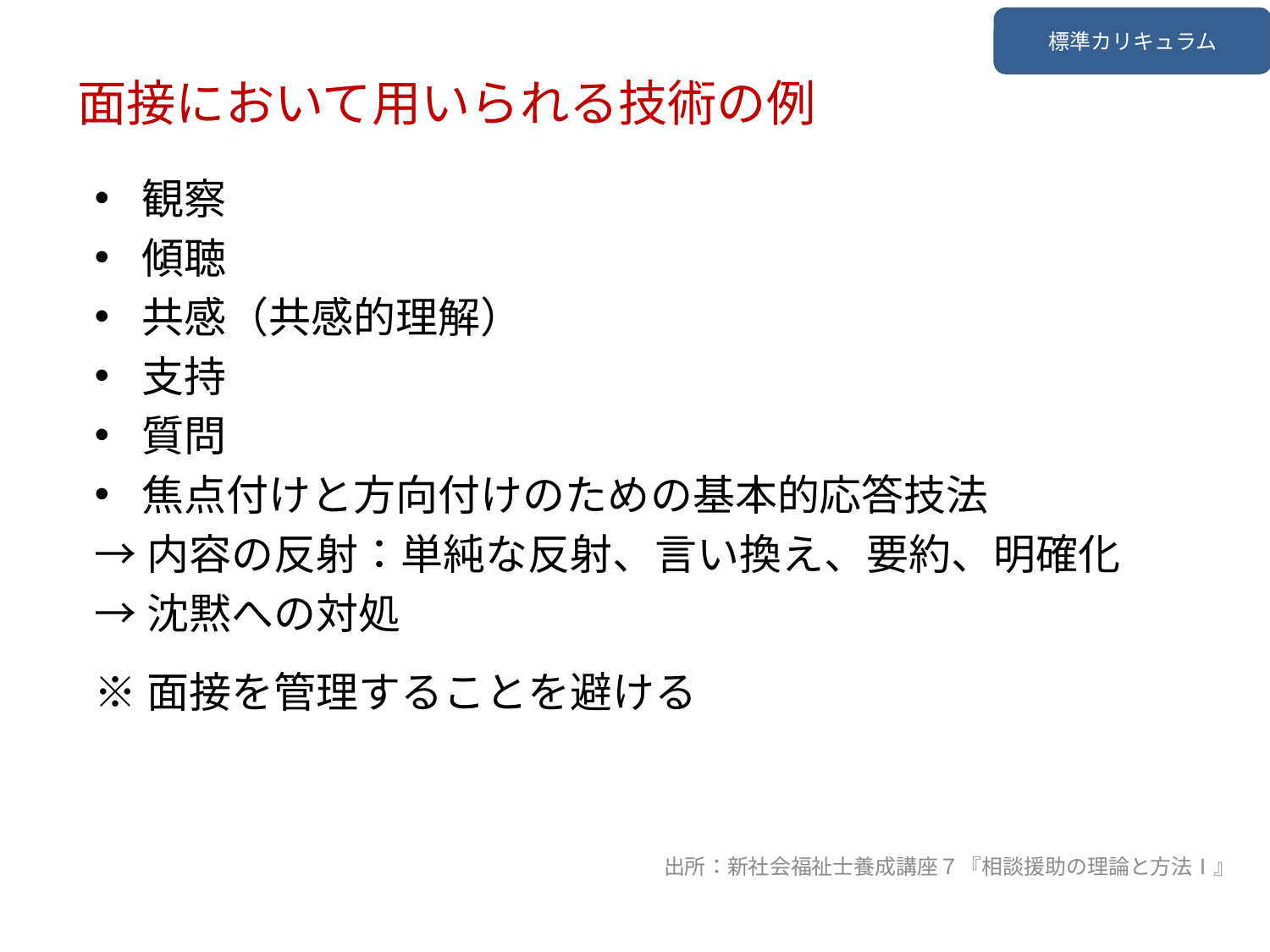

標準カリキュラム
面接において用いられる技術の例
観察
傾聴
共感（共感的理解）
支持
質問
焦点付けと方向付けのための基本的応答技法
→内容の反射：単純な反射、言い換え、要約、明確化
→沈黙への対処

※面接を管理することを避ける

出所：新社会福祉士養成講座７『相談援助の理論と方法Ⅰ』